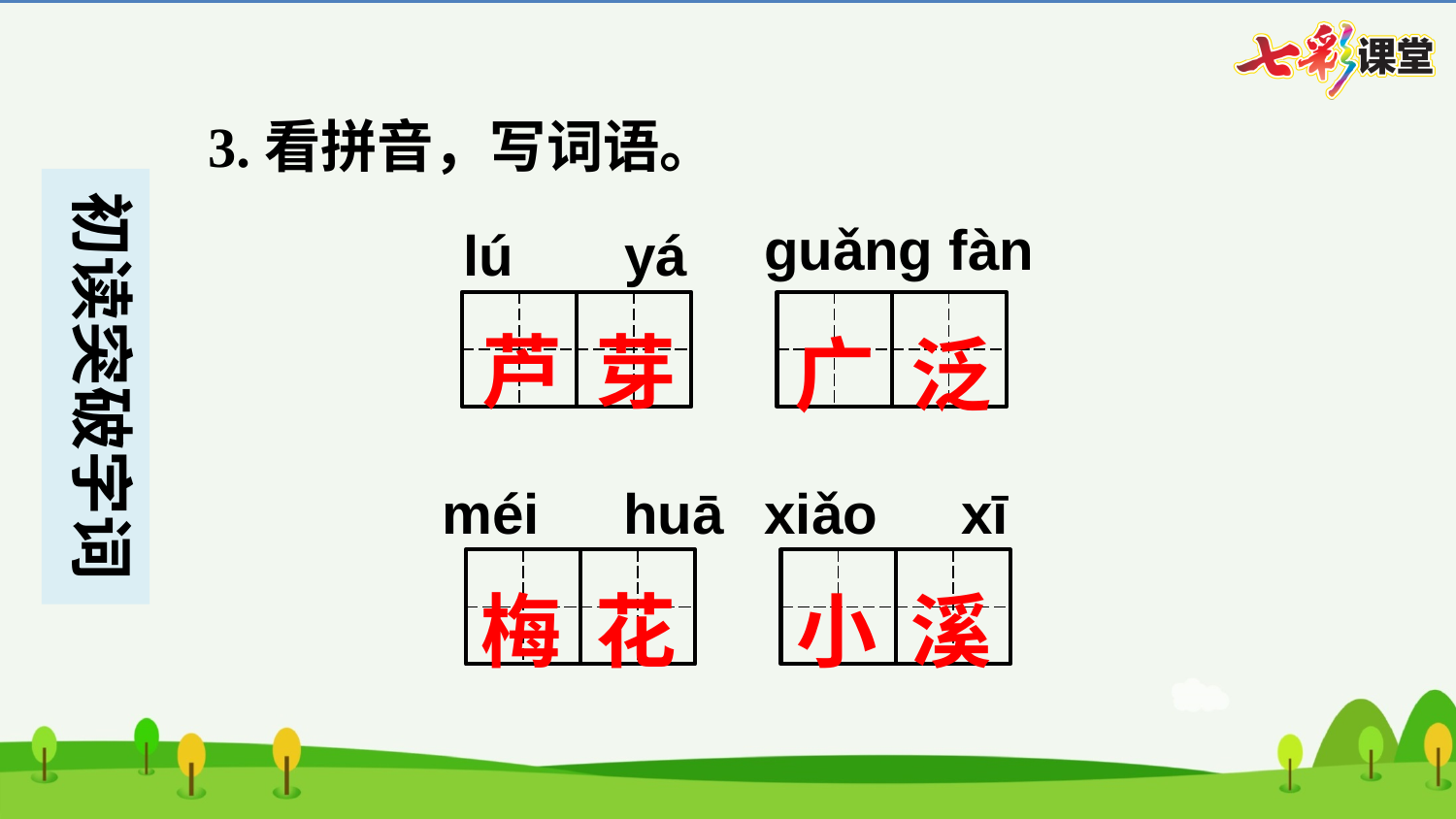

3.看拼音，写词语。
ɡuǎnɡ fàn
lú	 yá
芦
芽
芦
芽
广
芦
芽
泛
méi　huā
xiǎo　xī
芦
芽
芦
芽
梅
花
小
溪